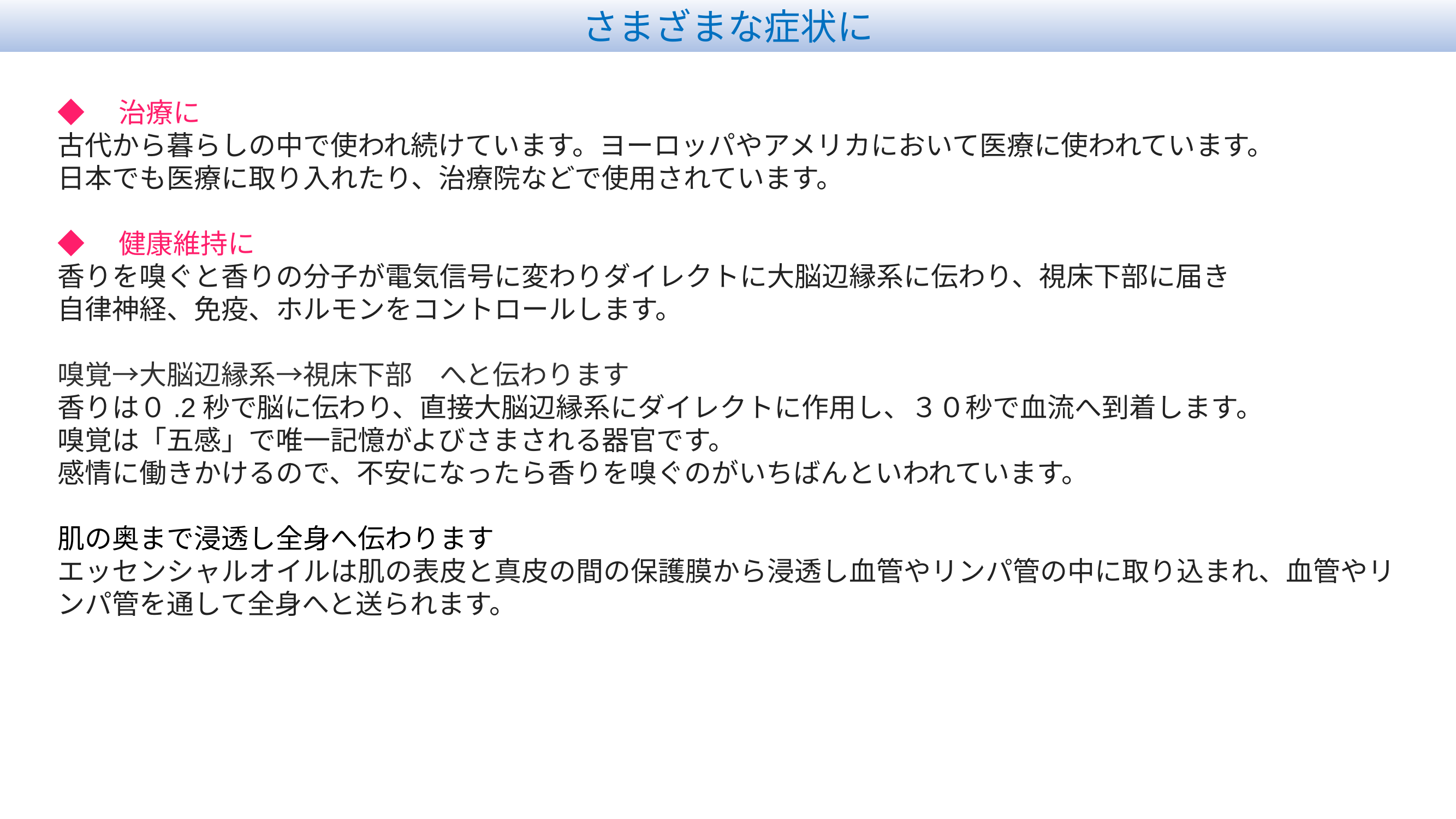

さまざまな症状に
◆　治療に
古代から暮らしの中で使われ続けています。ヨーロッパやアメリカにおいて医療に使われています。
日本でも医療に取り入れたり、治療院などで使用されています。

◆　健康維持に
香りを嗅ぐと香りの分子が電気信号に変わりダイレクトに大脳辺縁系に伝わり、視床下部に届き
自律神経、免疫、ホルモンをコントロールします。
嗅覚→大脳辺縁系→視床下部　へと伝わります
香りは０.2秒で脳に伝わり、直接大脳辺縁系にダイレクトに作用し、３０秒で血流へ到着します。
嗅覚は「五感」で唯一記憶がよびさまされる器官です。
感情に働きかけるので、不安になったら香りを嗅ぐのがいちばんといわれています。

肌の奥まで浸透し全身へ伝わります
エッセンシャルオイルは肌の表皮と真皮の間の保護膜から浸透し血管やリンパ管の中に取り込まれ、血管やリンパ管を通して全身へと送られます。